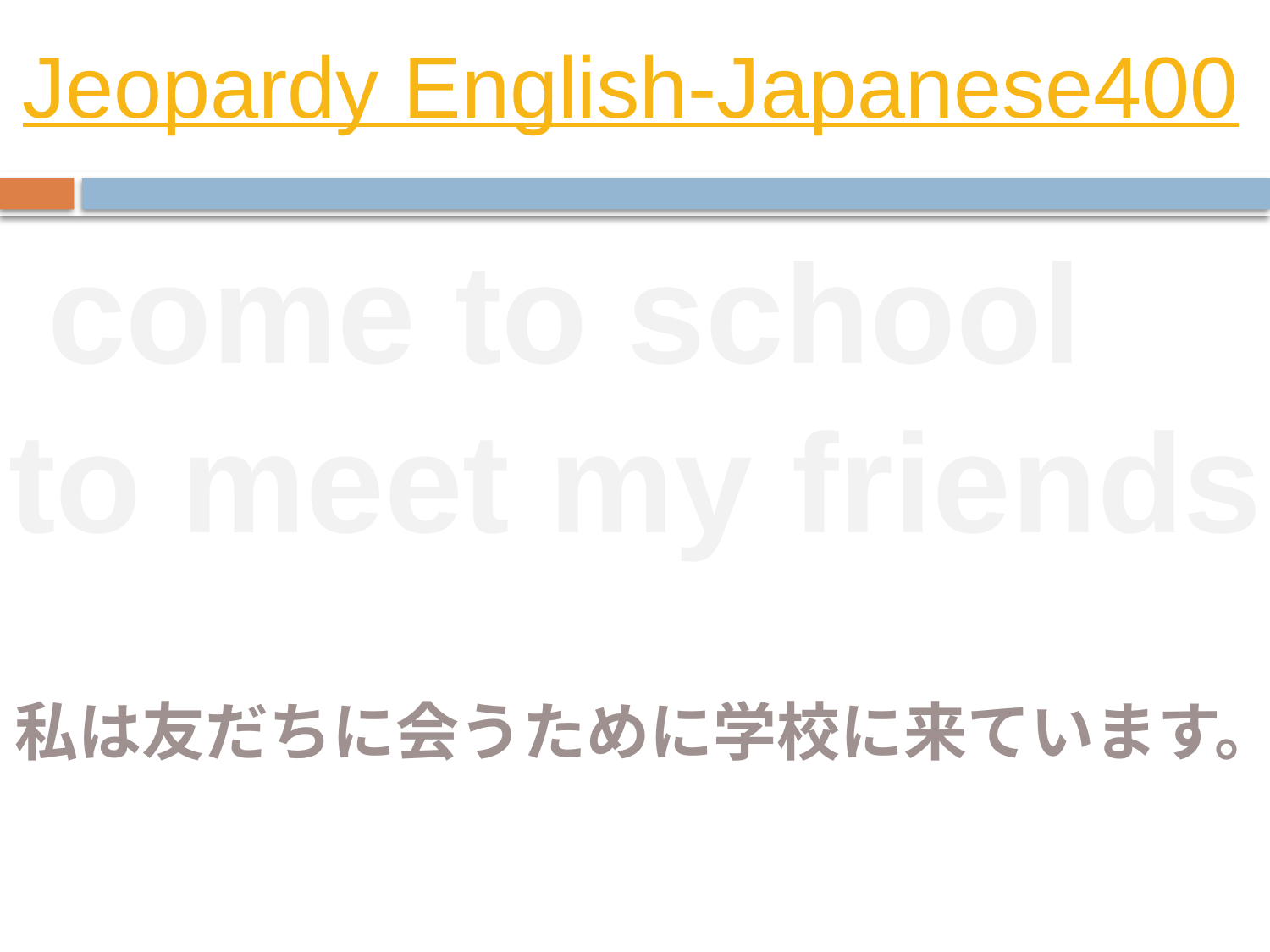

# Jeopardy English-Japanese400
I come to school
 to meet my friends.
私は友だちに会うために学校に来ています。